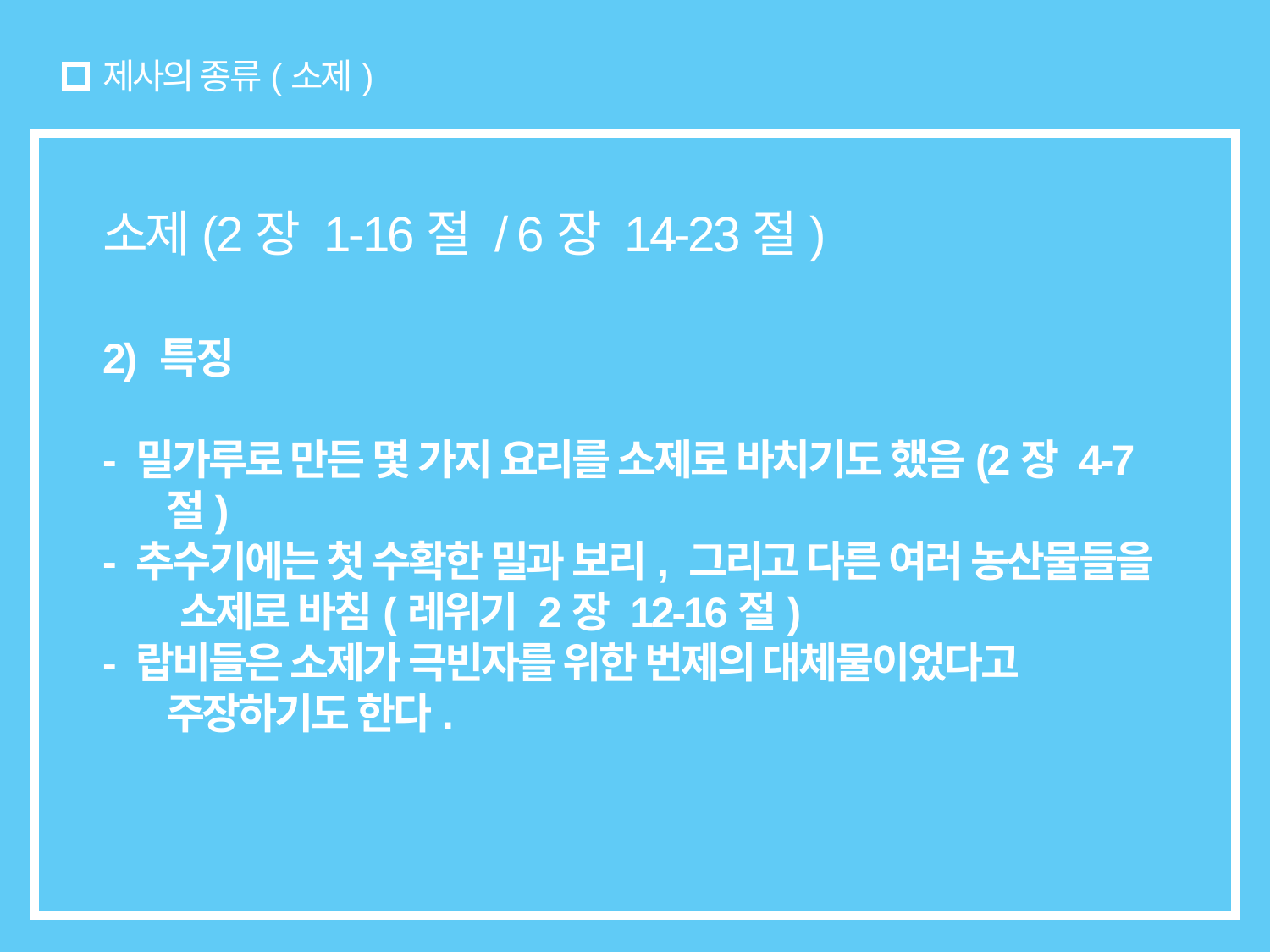

# 제사의 종류(소제)

소제(2장 1-16절 / 6장 14-23절)
2) 특징

- 밀가루로 만든 몇 가지 요리를 소제로 바치기도 했음(2장 4-7절)
- 추수기에는 첫 수확한 밀과 보리, 그리고 다른 여러 농산물들을
       소제로 바침(레위기 2장 12-16절)
- 랍비들은 소제가 극빈자를 위한 번제의 대체물이었다고 주장하기도 한다.